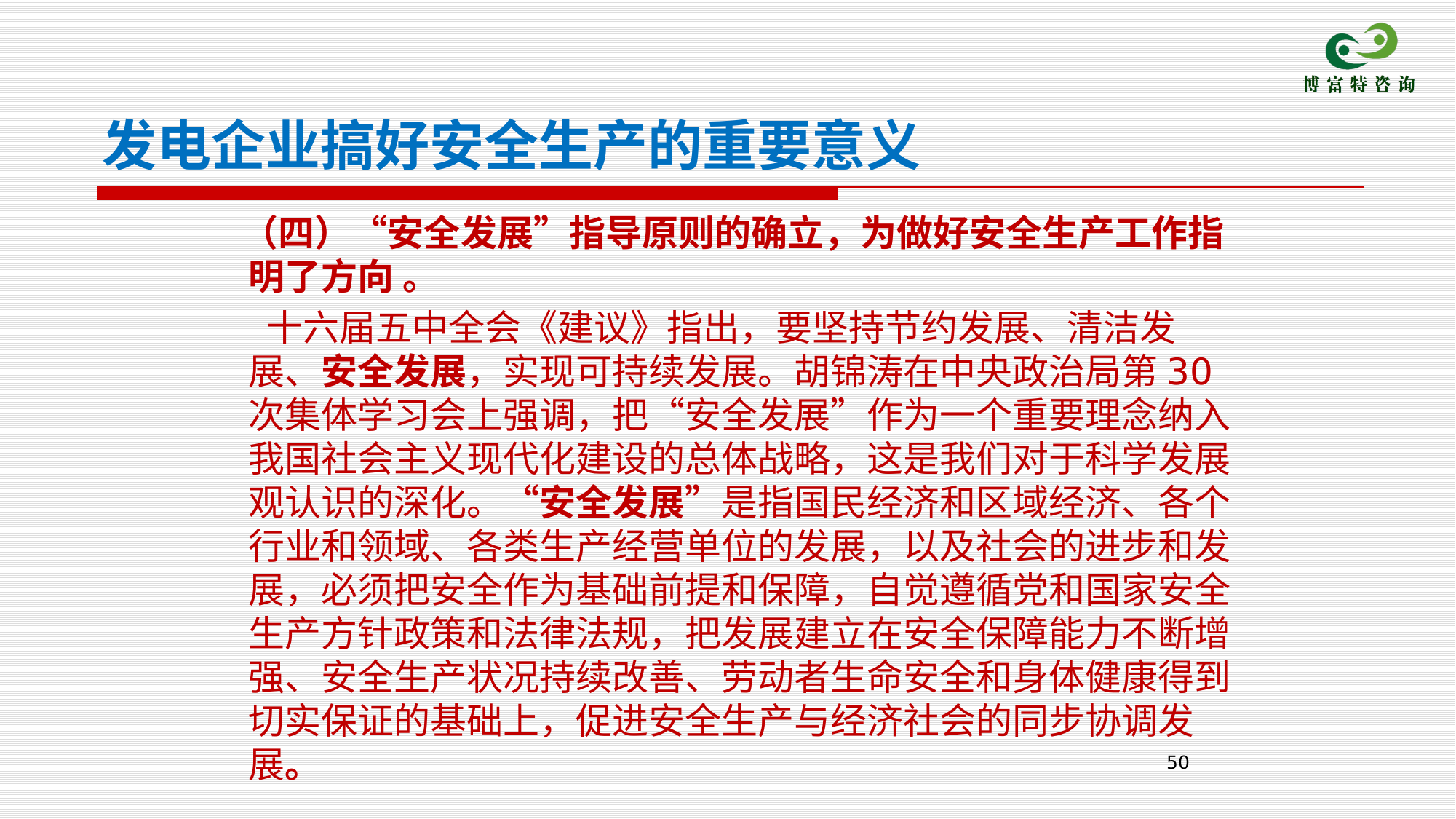

发电企业搞好安全生产的重要意义
     （四）“安全发展”指导原则的确立，为做好安全生产工作指明了方向 。
        十六届五中全会《建议》指出，要坚持节约发展、清洁发展、安全发展，实现可持续发展。胡锦涛在中央政治局第30次集体学习会上强调，把“安全发展”作为一个重要理念纳入我国社会主义现代化建设的总体战略，这是我们对于科学发展观认识的深化。“安全发展”是指国民经济和区域经济、各个行业和领域、各类生产经营单位的发展，以及社会的进步和发展，必须把安全作为基础前提和保障，自觉遵循党和国家安全生产方针政策和法律法规，把发展建立在安全保障能力不断增强、安全生产状况持续改善、劳动者生命安全和身体健康得到切实保证的基础上，促进安全生产与经济社会的同步协调发展。

50